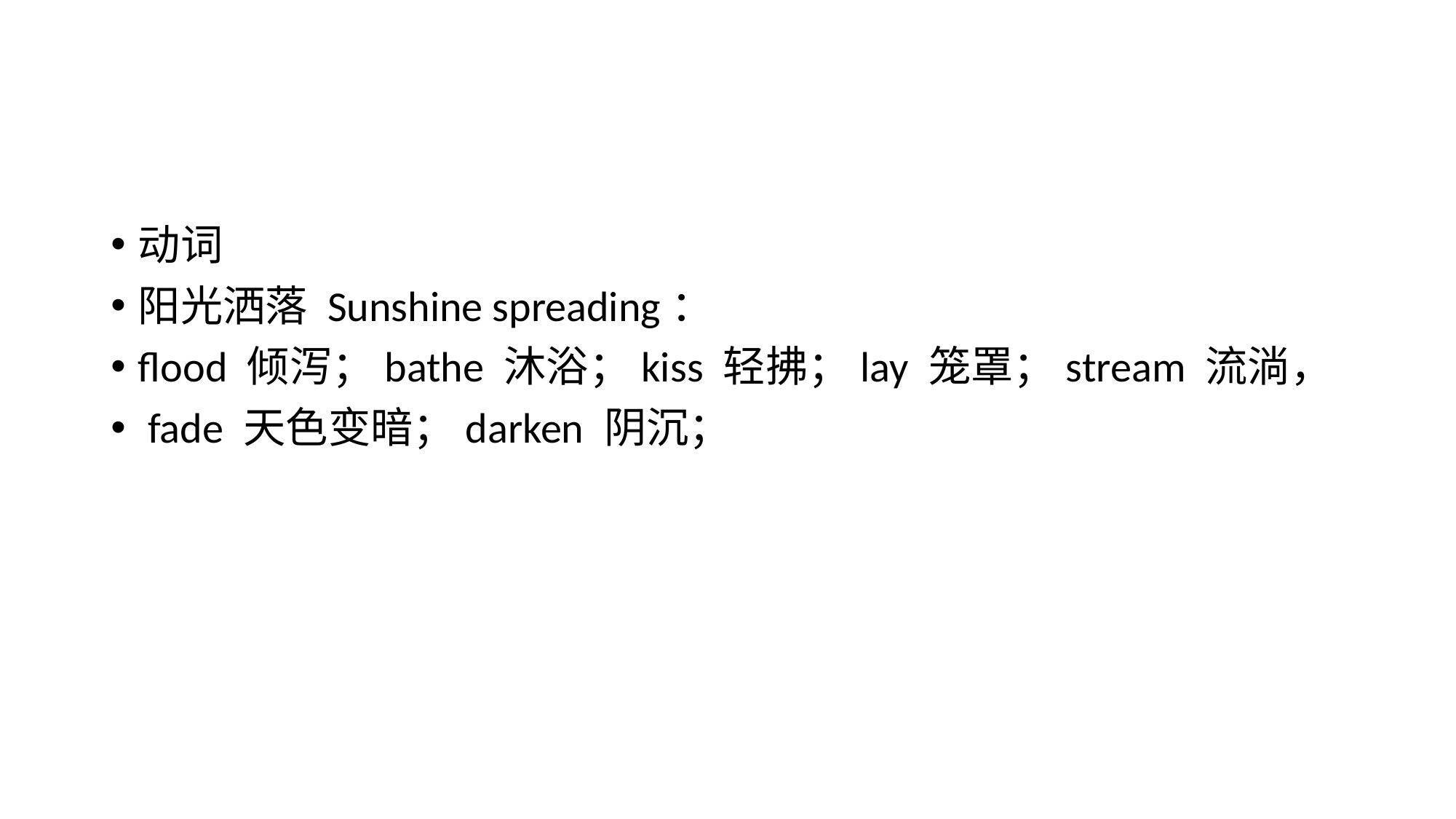

#
动词
阳光洒落 Sunshine spreading：
flood 倾泻；bathe 沐浴；kiss 轻拂；lay 笼罩；stream 流淌，
 fade 天色变暗；darken 阴沉；